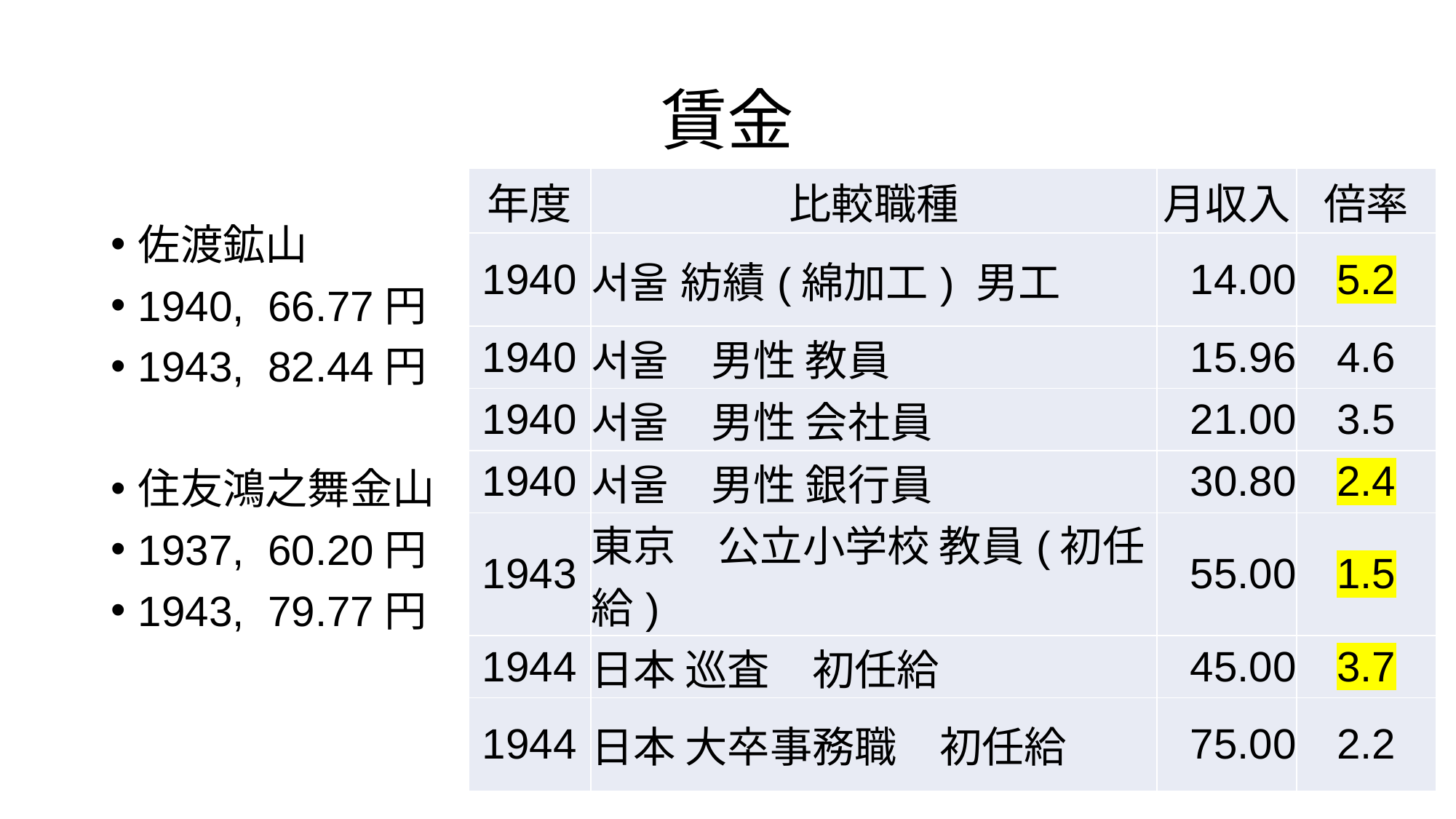

# 賃金
| 年度 | 比較職種 | 月収入 | 倍率 |
| --- | --- | --- | --- |
| 1940 | 서울 紡績(綿加工) 男工 | 14.00 | 5.2 |
| 1940 | 서울　男性 教員 | 15.96 | 4.6 |
| 1940 | 서울　男性 会社員 | 21.00 | 3.5 |
| 1940 | 서울　男性 銀行員 | 30.80 | 2.4 |
| 1943 | 東京　公立小学校 教員(初任給) | 55.00 | 1.5 |
| 1944 | 日本 巡査　初任給 | 45.00 | 3.7 |
| 1944 | 日本 大卒事務職　初任給 | 75.00 | 2.2 |
佐渡鉱山
1940,  66.77円
1943,  82.44円

住友鴻之舞金山
1937,  60.20円
1943,  79.77円